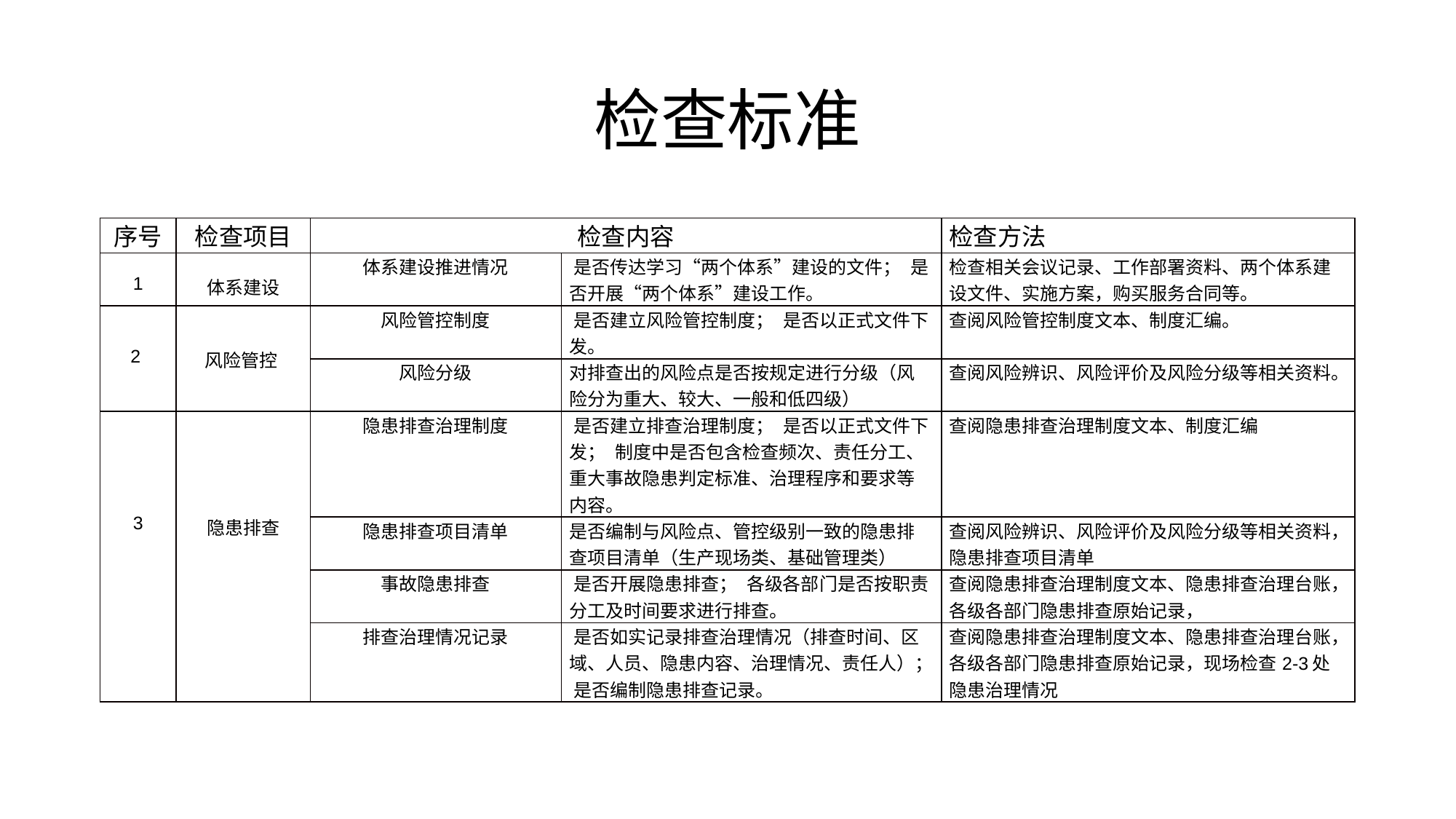

# 检查标准
| 序号 | 检查项目 | 检查内容 |  | 检查方法 |
| --- | --- | --- | --- | --- |
| 1 | 体系建设 | 体系建设推进情况 | 是否传达学习“两个体系”建设的文件；是否开展“两个体系”建设工作。 | 检查相关会议记录、工作部署资料、两个体系建设文件、实施方案，购买服务合同等。 |
| 2 | 风险管控 | 风险管控制度 | 是否建立风险管控制度；是否以正式文件下发。 | 查阅风险管控制度文本、制度汇编。 |
|  |  | 风险分级 | 对排查出的风险点是否按规定进行分级（风险分为重大、较大、一般和低四级） | 查阅风险辨识、风险评价及风险分级等相关资料。 |
| 3 | 隐患排查 | 隐患排查治理制度 | 是否建立排查治理制度；是否以正式文件下发；制度中是否包含检查频次、责任分工、重大事故隐患判定标准、治理程序和要求等内容。 | 查阅隐患排查治理制度文本、制度汇编 |
|  |  | 隐患排查项目清单 | 是否编制与风险点、管控级别一致的隐患排查项目清单（生产现场类、基础管理类） | 查阅风险辨识、风险评价及风险分级等相关资料，隐患排查项目清单 |
|  |  | 事故隐患排查 | 是否开展隐患排查；各级各部门是否按职责分工及时间要求进行排查。 | 查阅隐患排查治理制度文本、隐患排查治理台账，各级各部门隐患排查原始记录， |
|  |  | 排查治理情况记录 | 是否如实记录排查治理情况（排查时间、区域、人员、隐患内容、治理情况、责任人）；是否编制隐患排查记录。 | 查阅隐患排查治理制度文本、隐患排查治理台账，各级各部门隐患排查原始记录，现场检查2-3处隐患治理情况 |